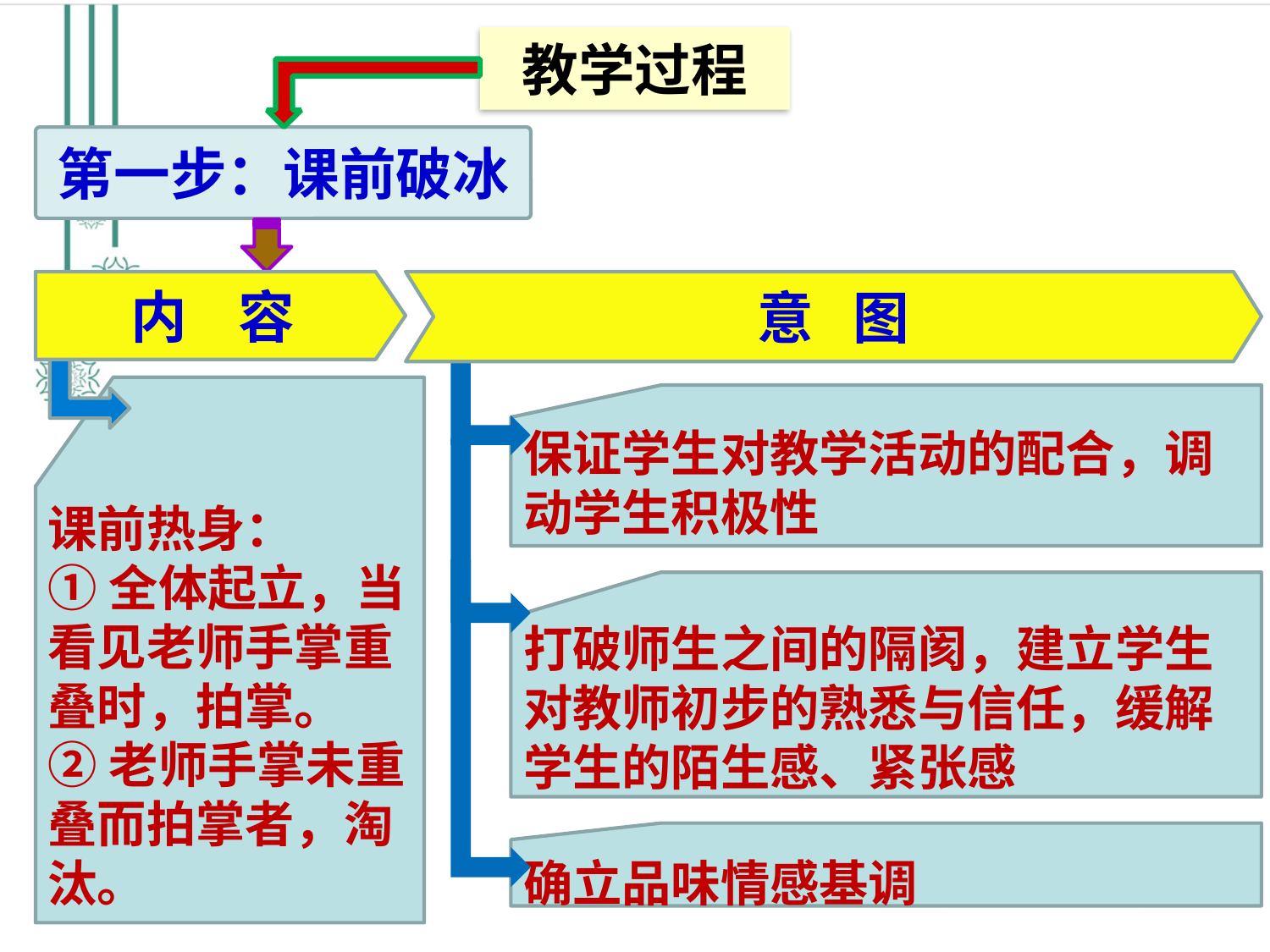

教学过程

第一步：课前破冰

内    容
意   图

课前热身：
①全体起立，当看见老师手掌重叠时，拍掌。
②老师手掌未重叠而拍掌者，淘汰。
保证学生对教学活动的配合，调动学生积极性

打破师生之间的隔阂，建立学生对教师初步的熟悉与信任，缓解学生的陌生感、紧张感

确立品味情感基调